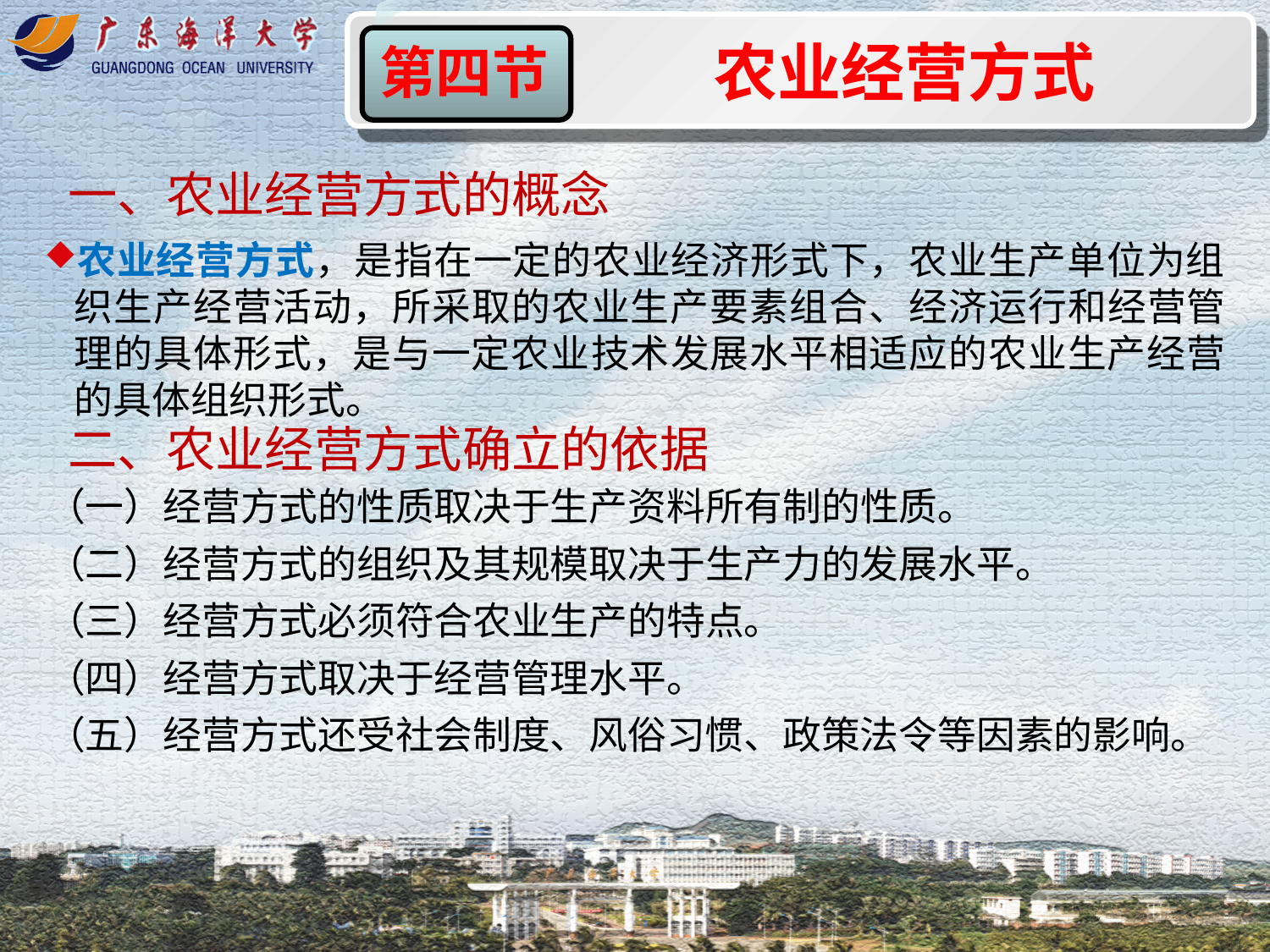

农业经营方式

第四节
一、农业经营方式的概念
农业经营方式，是指在一定的农业经济形式下，农业生产单位为组织生产经营活动，所采取的农业生产要素组合、经济运行和经营管理的具体形式，是与一定农业技术发展水平相适应的农业生产经营的具体组织形式。
二、农业经营方式确立的依据
（一）经营方式的性质取决于生产资料所有制的性质。
（二）经营方式的组织及其规模取决于生产力的发展水平。
（三）经营方式必须符合农业生产的特点。
（四）经营方式取决于经营管理水平。
（五）经营方式还受社会制度、风俗习惯、政策法令等因素的影响。